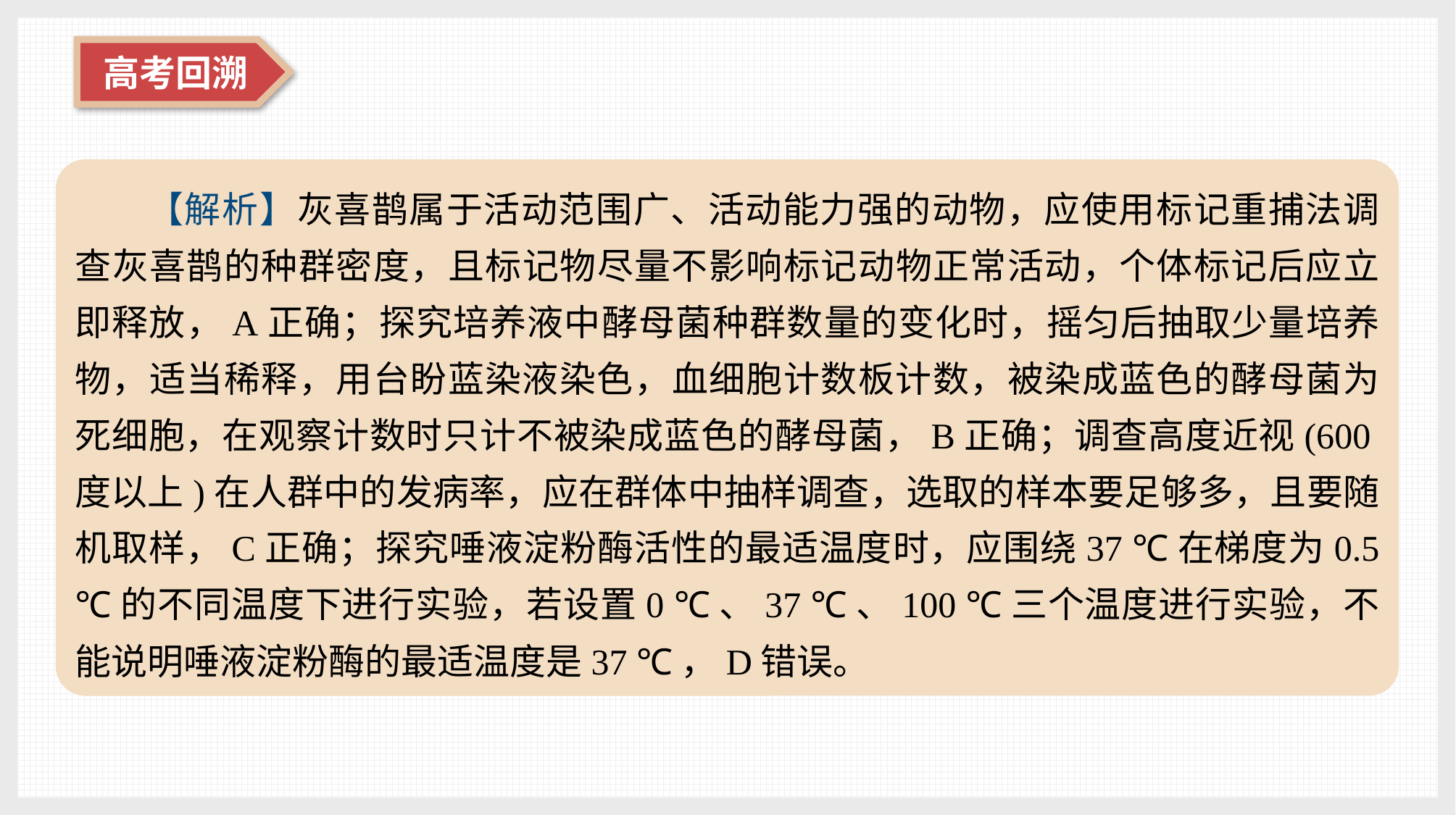

【解析】灰喜鹊属于活动范围广、活动能力强的动物，应使用标记重捕法调查灰喜鹊的种群密度，且标记物尽量不影响标记动物正常活动，个体标记后应立即释放，A正确；探究培养液中酵母菌种群数量的变化时，摇匀后抽取少量培养物，适当稀释，用台盼蓝染液染色，血细胞计数板计数，被染成蓝色的酵母菌为死细胞，在观察计数时只计不被染成蓝色的酵母菌，B正确；调查高度近视(600度以上)在人群中的发病率，应在群体中抽样调查，选取的样本要足够多，且要随机取样，C正确；探究唾液淀粉酶活性的最适温度时，应围绕37 ℃在梯度为0.5 ℃的不同温度下进行实验，若设置0 ℃、37 ℃、100 ℃三个温度进行实验，不能说明唾液淀粉酶的最适温度是37 ℃，D错误。